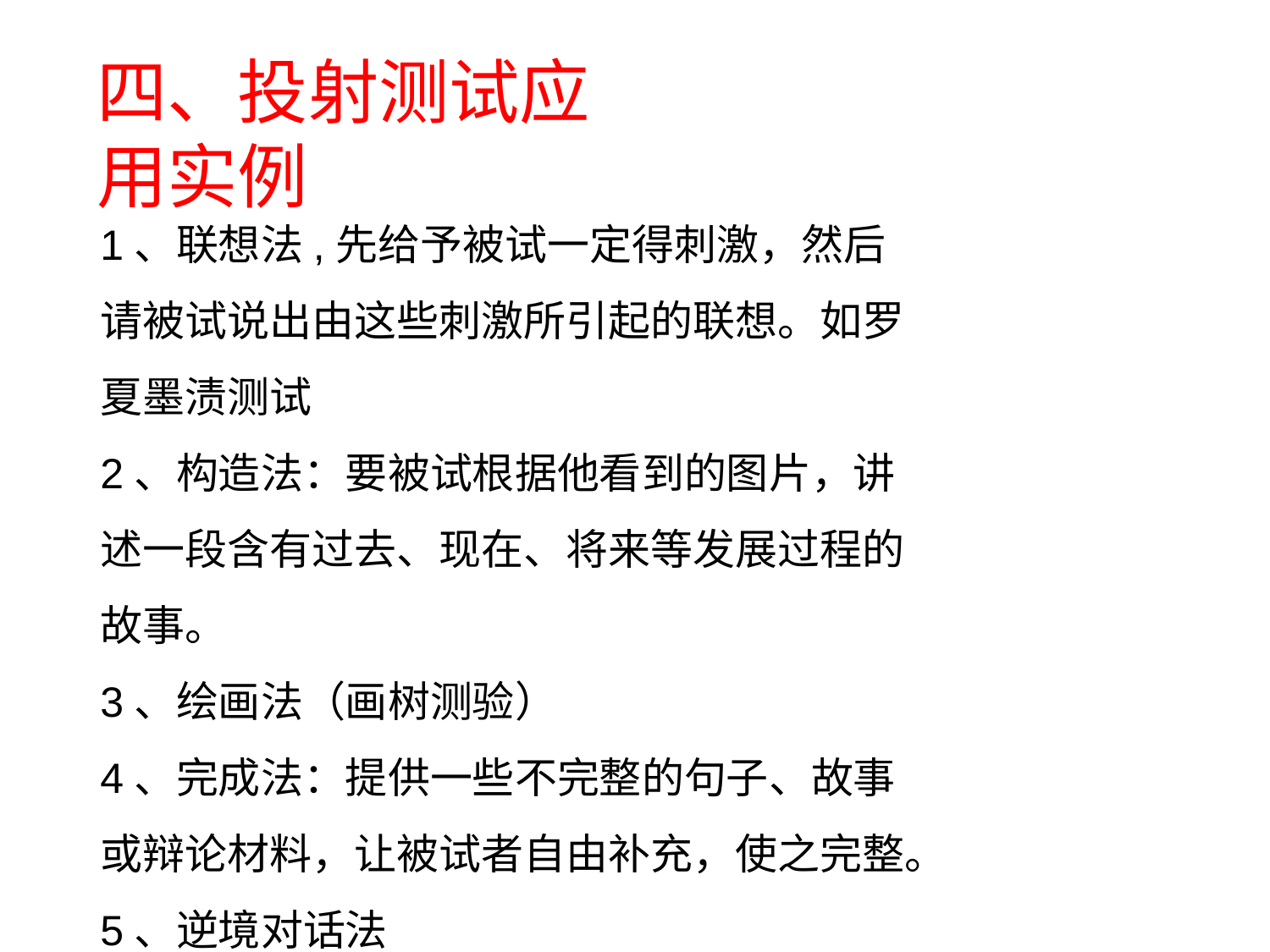

# 四、投射测试应用实例
1、联想法,先给予被试一定得刺激，然后请被试说出由这些刺激所引起的联想。如罗夏墨渍测试
2、构造法：要被试根据他看到的图片，讲述一段含有过去、现在、将来等发展过程的故事。
3、绘画法（画树测验）
4、完成法：提供一些不完整的句子、故事或辩论材料，让被试者自由补充，使之完整。
5、逆境对话法